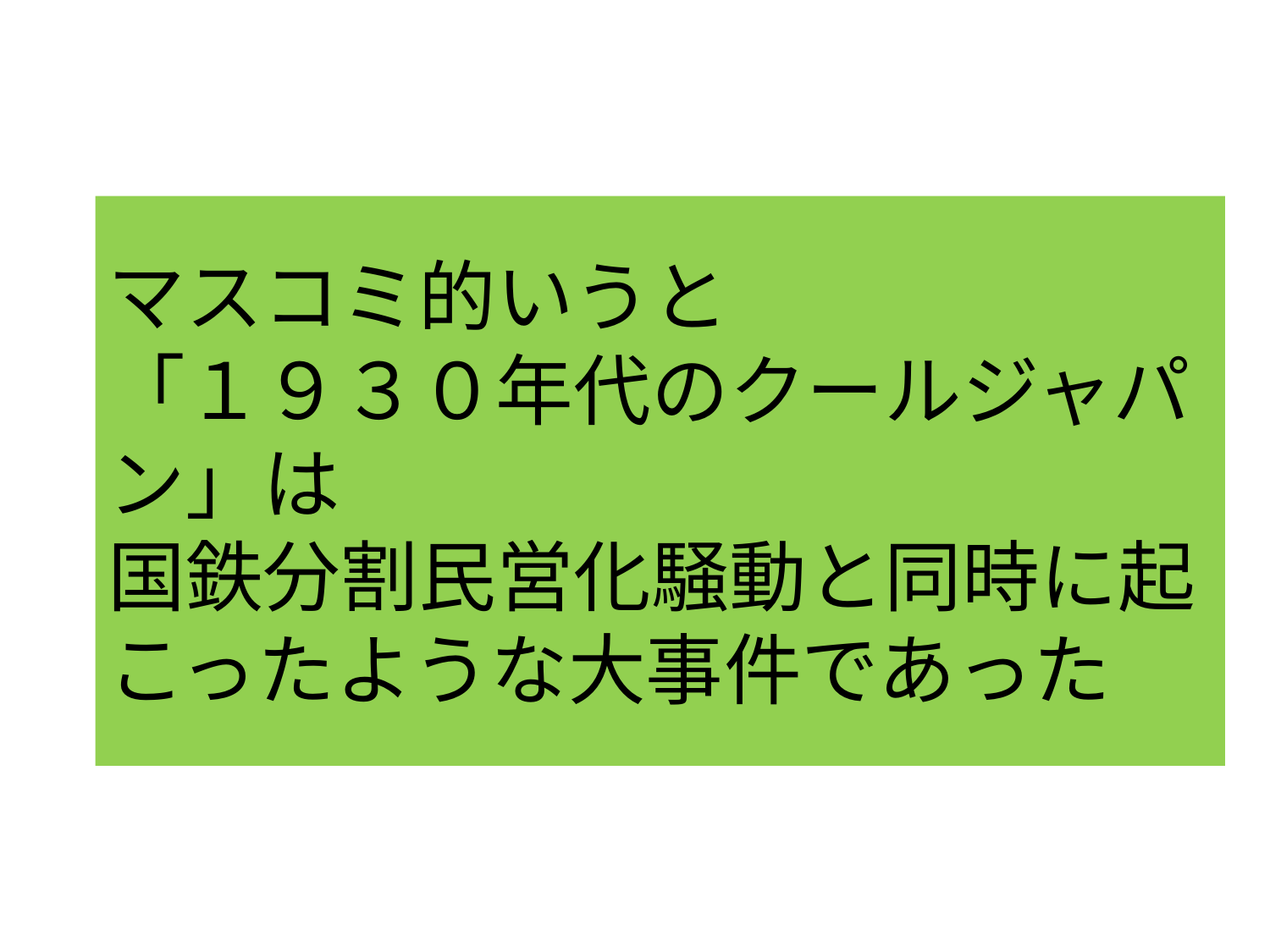

# マスコミ的いうと 「１９３０年代のクールジャパン」は 国鉄分割民営化騒動と同時に起こったような大事件であった